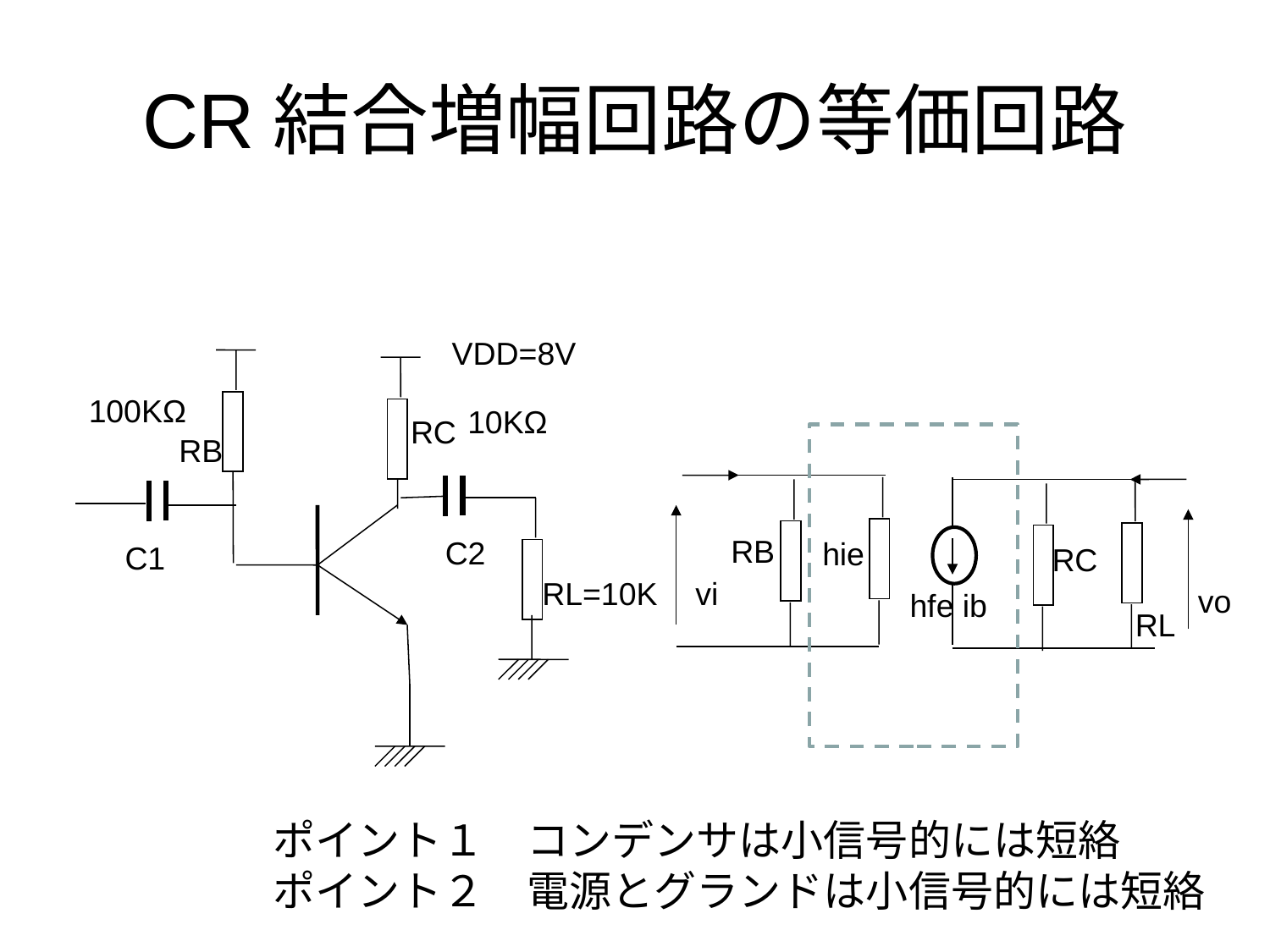

# CR結合増幅回路の等価回路
VDD=8V

100KΩ

10KΩ

RC
RB

RB

C2

hie
C1
RC

RL=10K
vi
vo
hfe ib
RL

ポイント１　コンデンサは小信号的には短絡
ポイント２　電源とグランドは小信号的には短絡